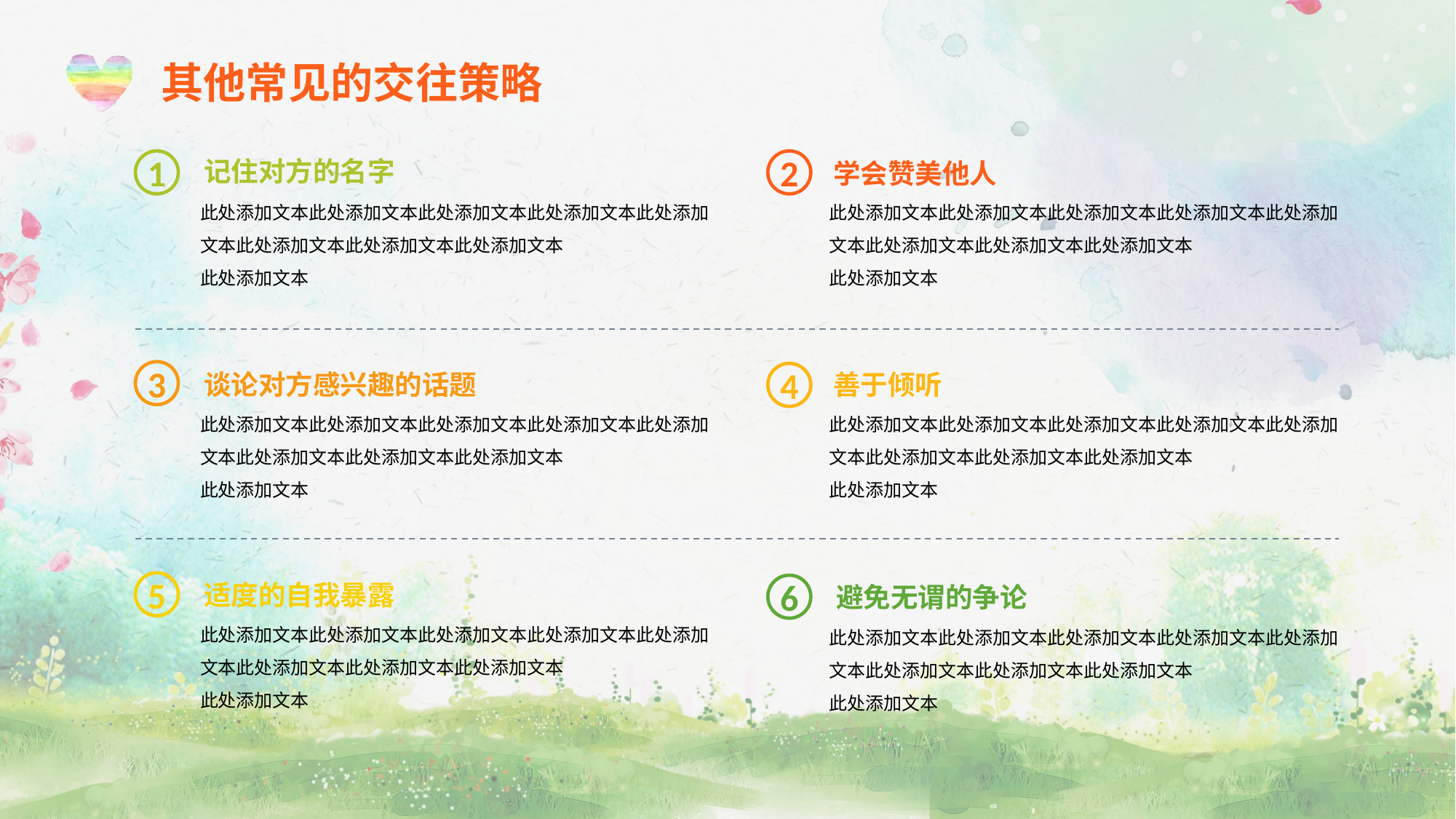

其他常见的交往策略
记住对方的名字
学会赞美他人
1
2
此处添加文本此处添加文本此处添加文本此处添加文本此处添加文本此处添加文本此处添加文本此处添加文本
此处添加文本
此处添加文本此处添加文本此处添加文本此处添加文本此处添加文本此处添加文本此处添加文本此处添加文本
此处添加文本
善于倾听
谈论对方感兴趣的话题
3
4
此处添加文本此处添加文本此处添加文本此处添加文本此处添加文本此处添加文本此处添加文本此处添加文本
此处添加文本
此处添加文本此处添加文本此处添加文本此处添加文本此处添加文本此处添加文本此处添加文本此处添加文本
此处添加文本
适度的自我暴露
5
避免无谓的争论
6
此处添加文本此处添加文本此处添加文本此处添加文本此处添加文本此处添加文本此处添加文本此处添加文本
此处添加文本
此处添加文本此处添加文本此处添加文本此处添加文本此处添加文本此处添加文本此处添加文本此处添加文本
此处添加文本